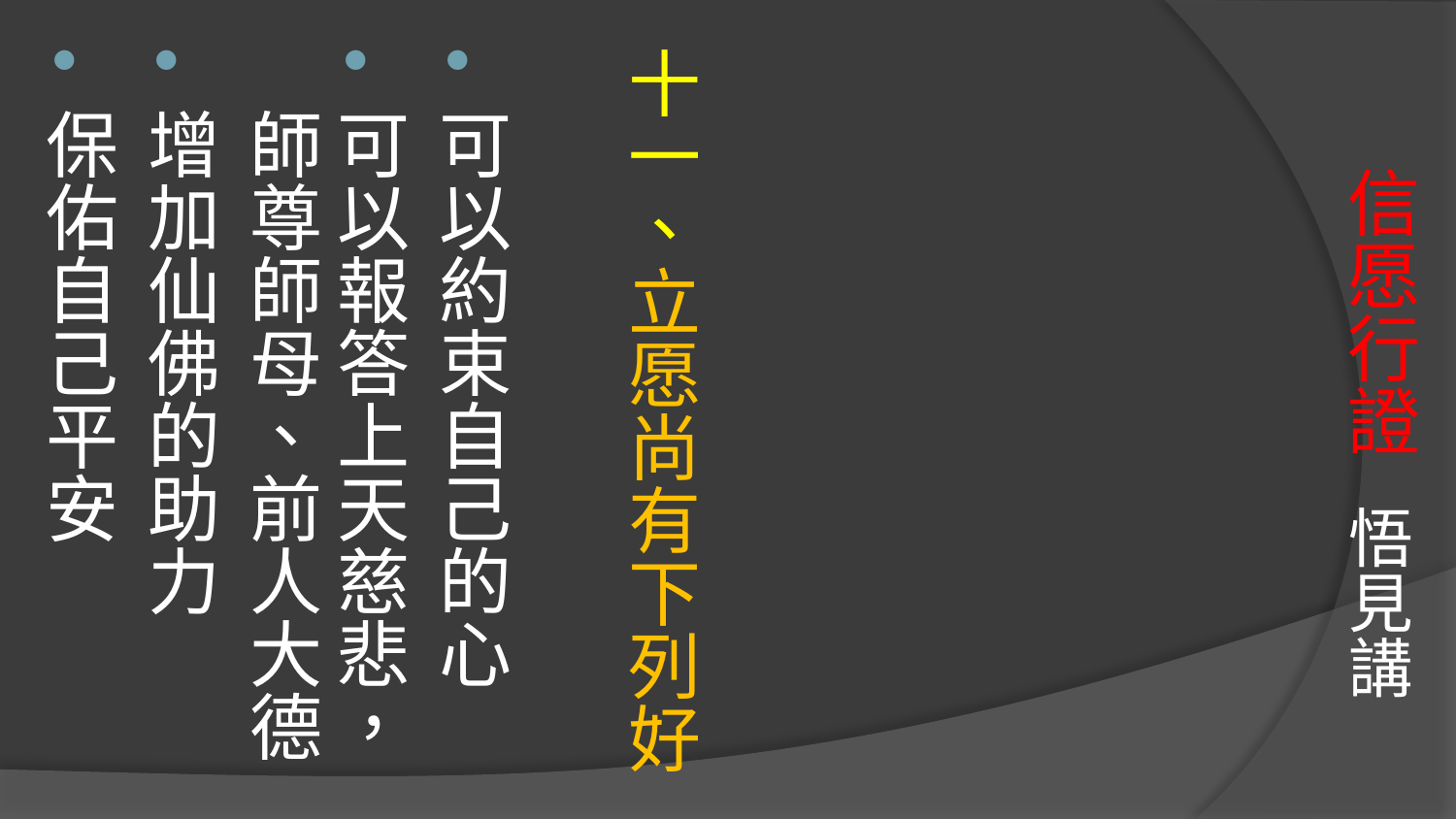

# 信愿行證   悟見講
十一、立愿尚有下列好
可以約束自己的心
可以報答上天慈悲，師尊師母、前人大德
增加仙佛的助力
保佑自己平安